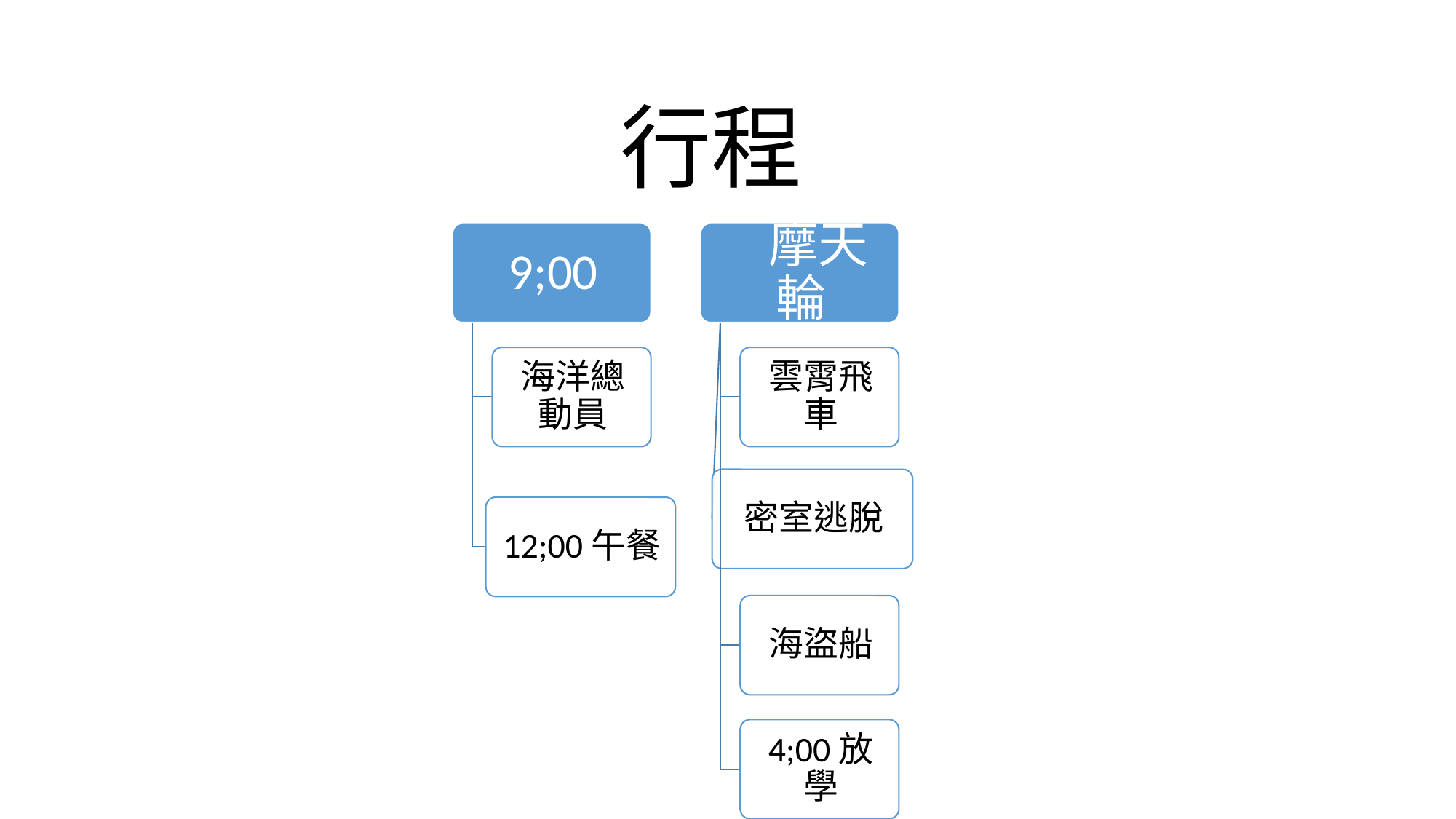

# 行程
9;00
海洋總動員
12;00午餐
  摩天輪
雲霄飛車
密室逃脫
海盜船
4;00放學